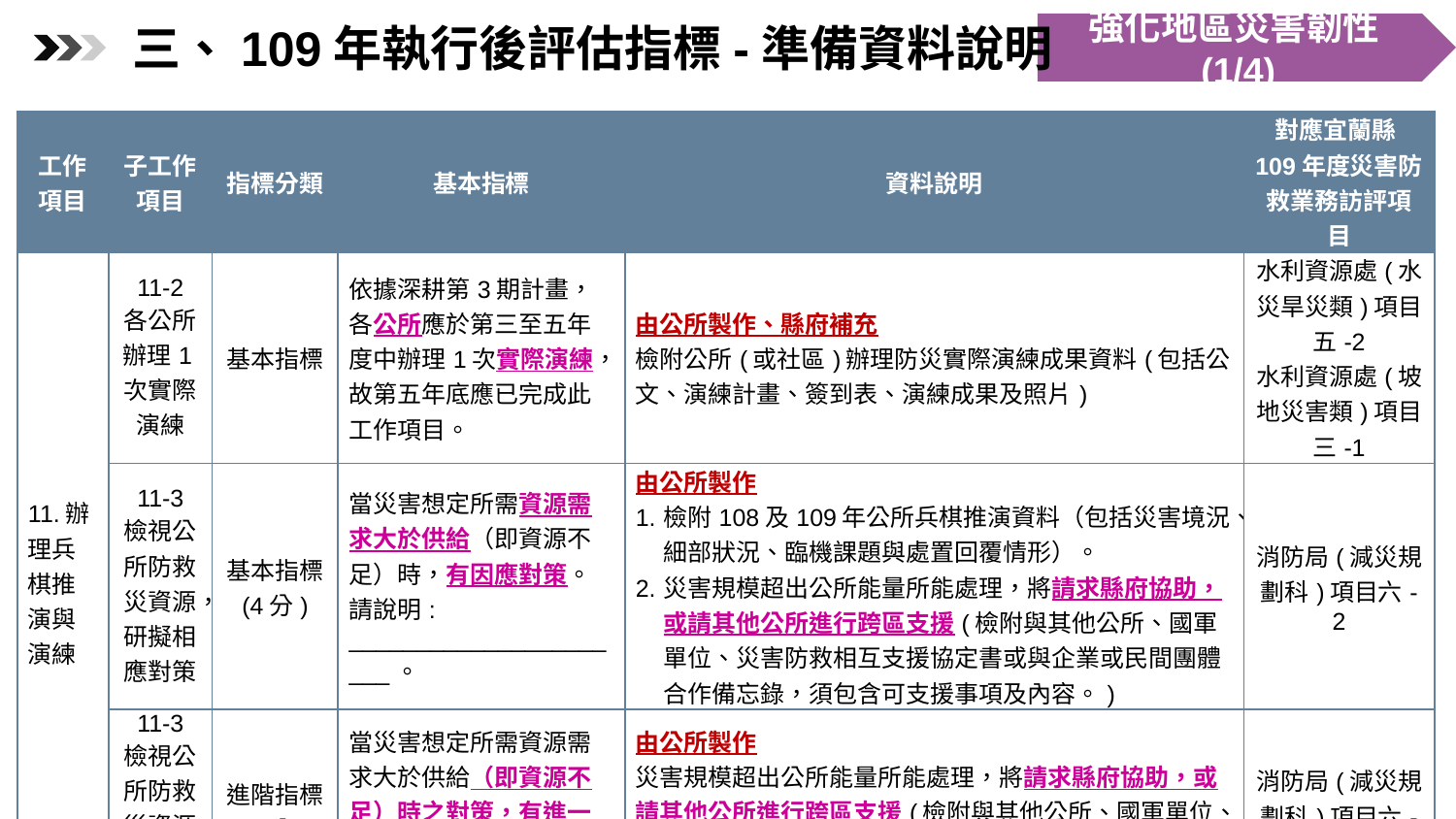

強化地區災害韌性(1/4)
三、109年執行後評估指標-準備資料說明

| 工作項目 | 子工作項目 | 指標分類 | 基本指標 | 資料說明 | 對應宜蘭縣109年度災害防救業務訪評項目 |
| --- | --- | --- | --- | --- | --- |
| 11.辦理兵棋推演與演練 | 11-2 各公所辦理1次實際演練 | 基本指標 | 依據深耕第3期計畫，各公所應於第三至五年度中辦理1次實際演練，故第五年底應已完成此工作項目。 | 由公所製作、縣府補充 檢附公所(或社區)辦理防災實際演練成果資料(包括公文、演練計畫、簽到表、演練成果及照片) | 水利資源處(水災旱災類)項目五-2 水利資源處(坡地災害類)項目三-1 |
|  | 11-3 檢視公所防救災資源，研擬相應對策 | 基本指標 (4分) | 當災害想定所需資源需求大於供給（即資源不足）時，有因應對策。 請說明: \_\_\_\_\_\_\_\_\_\_\_\_\_\_\_\_\_\_\_\_\_\_。 | 由公所製作 檢附108及109年公所兵棋推演資料（包括災害境況、細部狀況、臨機課題與處置回覆情形）。 災害規模超出公所能量所能處理，將請求縣府協助，或請其他公所進行跨區支援(檢附與其他公所、國軍單位、災害防救相互支援協定書或與企業或民間團體合作備忘錄，須包含可支援事項及內容。) | 消防局(減災規劃科)項目六-2 |
|  | 11-3 檢視公所防救災資源，研擬相應對策 | 進階指標 (4分) | 當災害想定所需資源需求大於供給（即資源不足）時之對策，有進一步落實。 請說明或檢附佐證資料。 | 由公所製作 災害規模超出公所能量所能處理，將請求縣府協助，或請其他公所進行跨區支援(檢附與其他公所、國軍單位、災害防救相互支援協定書或與企業或民間團體合作備忘錄，須包含可支援事項及內容。) | 消防局(減災規劃科)項目六-2 |
19